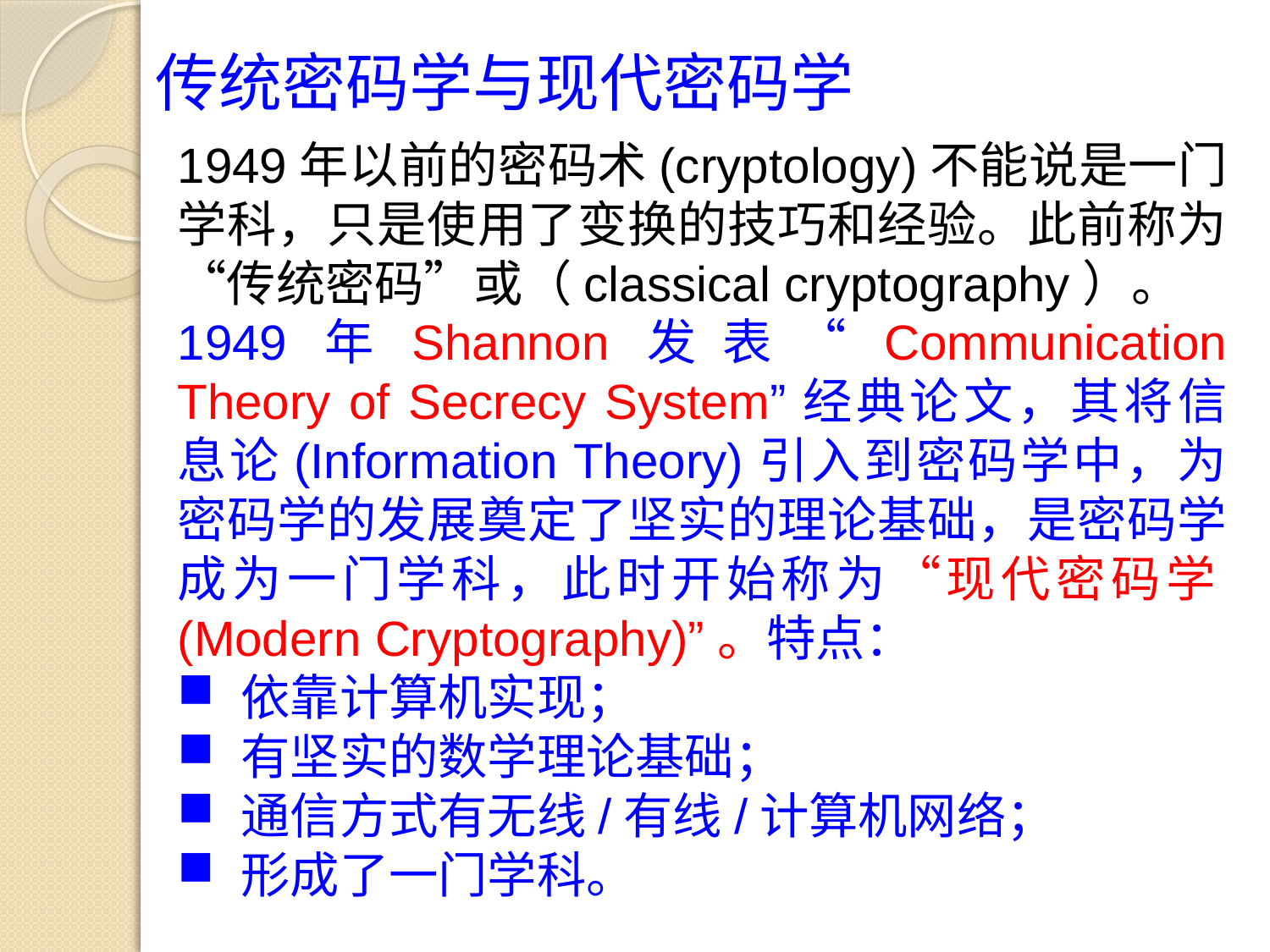

传统密码学与现代密码学
1949年以前的密码术(cryptology)不能说是一门学科，只是使用了变换的技巧和经验。此前称为“传统密码”或（classical cryptography）。
1949年Shannon发表“Communication Theory of Secrecy System”经典论文，其将信息论(Information Theory)引入到密码学中，为密码学的发展奠定了坚实的理论基础，是密码学成为一门学科，此时开始称为“现代密码学(Modern Cryptography)”。特点：
依靠计算机实现；
有坚实的数学理论基础；
通信方式有无线/有线/计算机网络；
形成了一门学科。